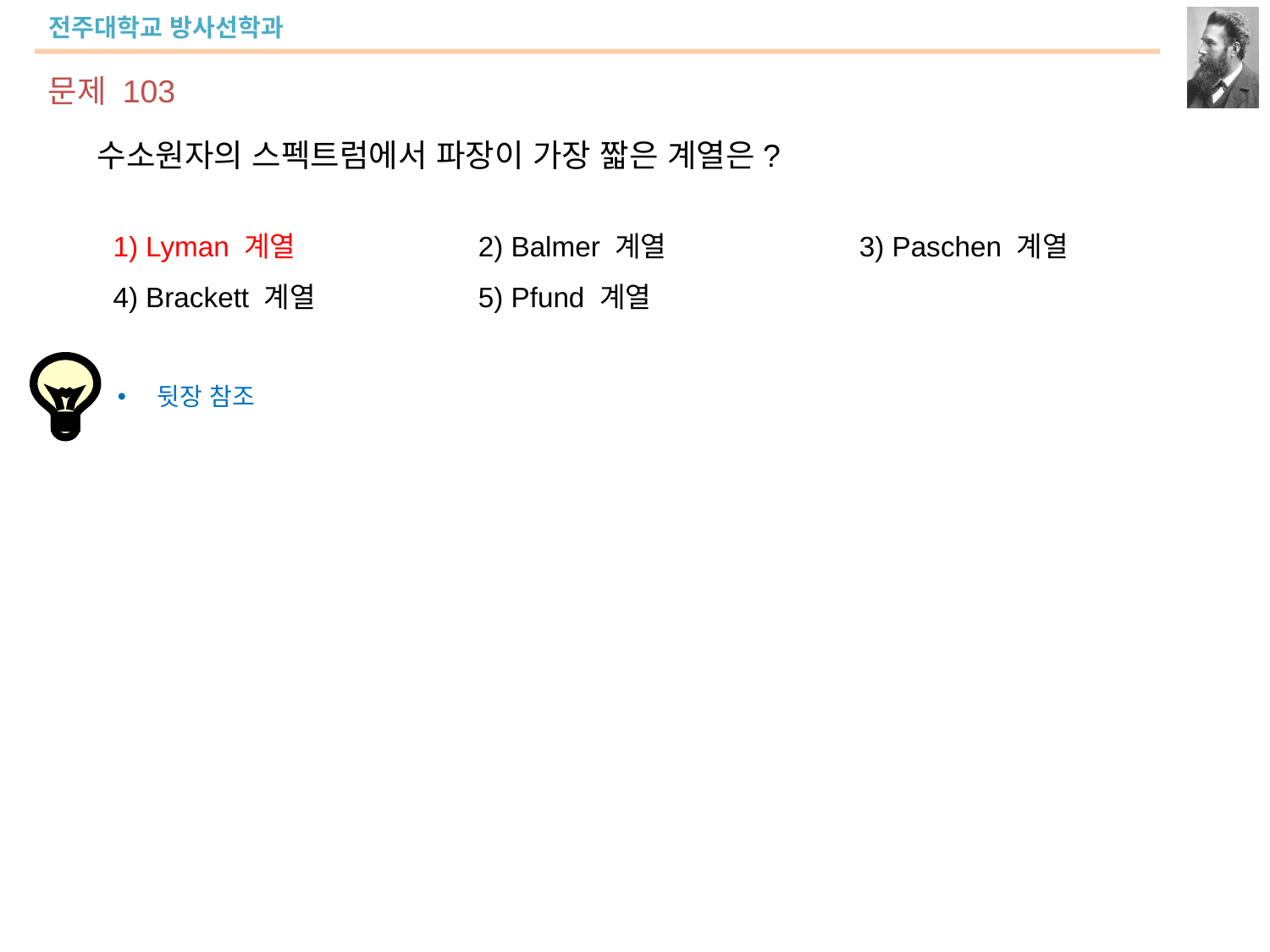

문제 103
수소원자의 스펙트럼에서 파장이 가장 짧은 계열은?

  1) Lyman 계열		2) Balmer 계열		3) Paschen 계열
  4) Brackett 계열		5) Pfund 계열

뒷장 참조